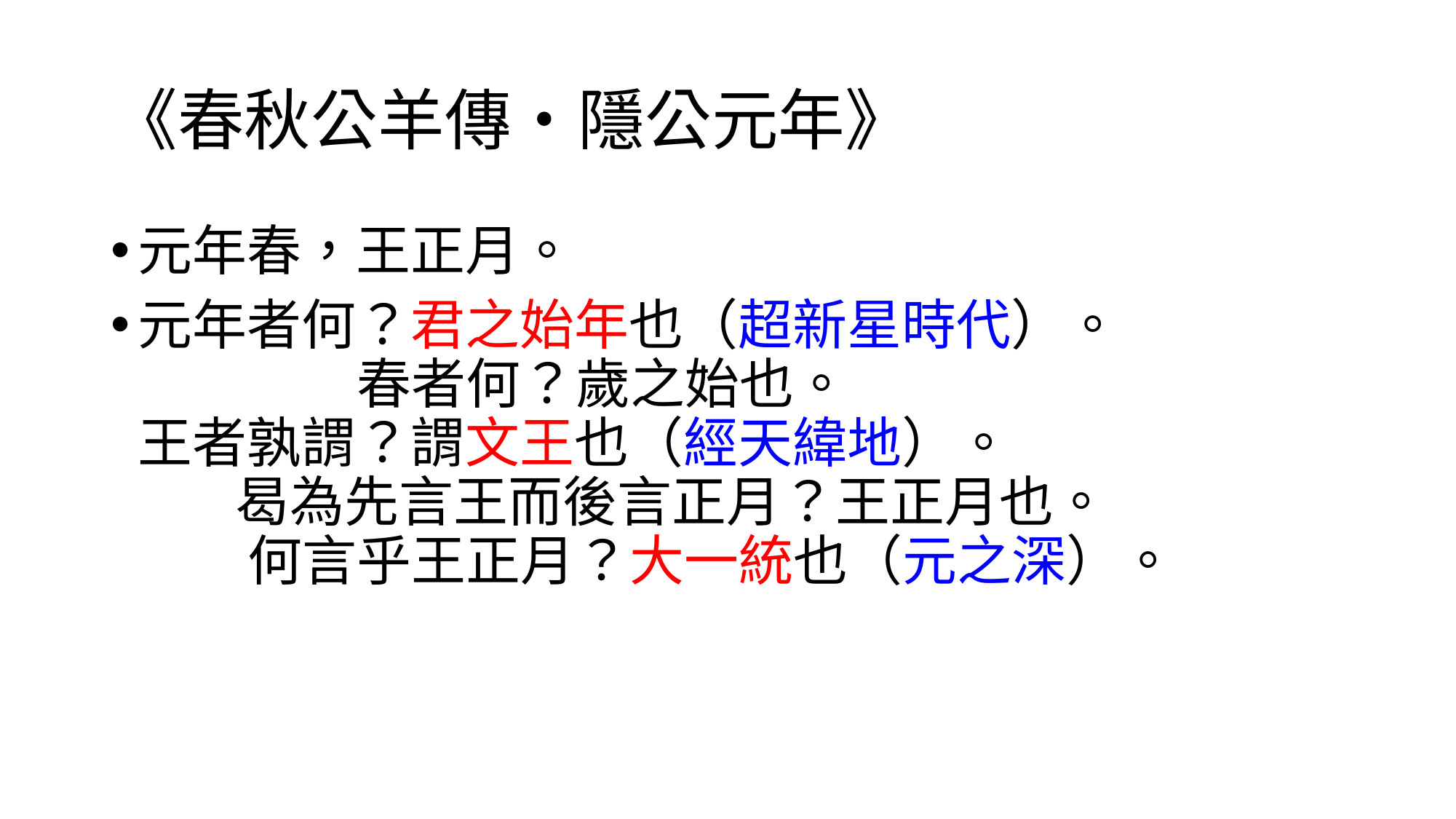

# 《春秋公羊傳‧隱公元年》
元年春，王正月。
元年者何？君之始年也（超新星時代）。                                     春者何？歲之始也。                                        王者孰謂？謂文王也（經天緯地）。                                    曷為先言王而後言正月？王正月也。                             何言乎王正月？大一統也（元之深）。